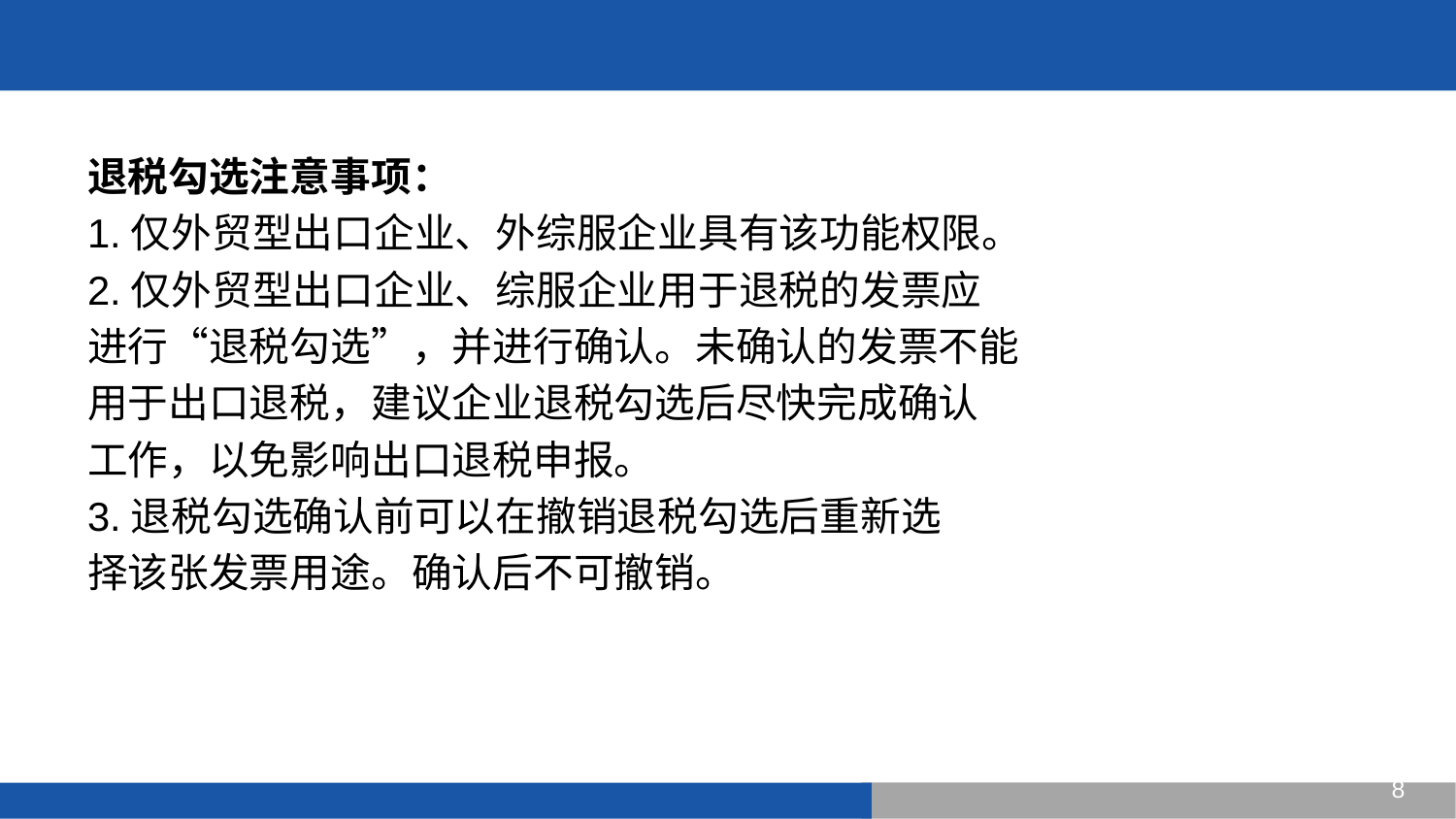

#
退税勾选注意事项：
1.仅外贸型出口企业、外综服企业具有该功能权限。
2.仅外贸型出口企业、综服企业用于退税的发票应
进行“退税勾选”，并进行确认。未确认的发票不能
用于出口退税，建议企业退税勾选后尽快完成确认
工作，以免影响出口退税申报。
3.退税勾选确认前可以在撤销退税勾选后重新选
择该张发票用途。确认后不可撤销。

                                8